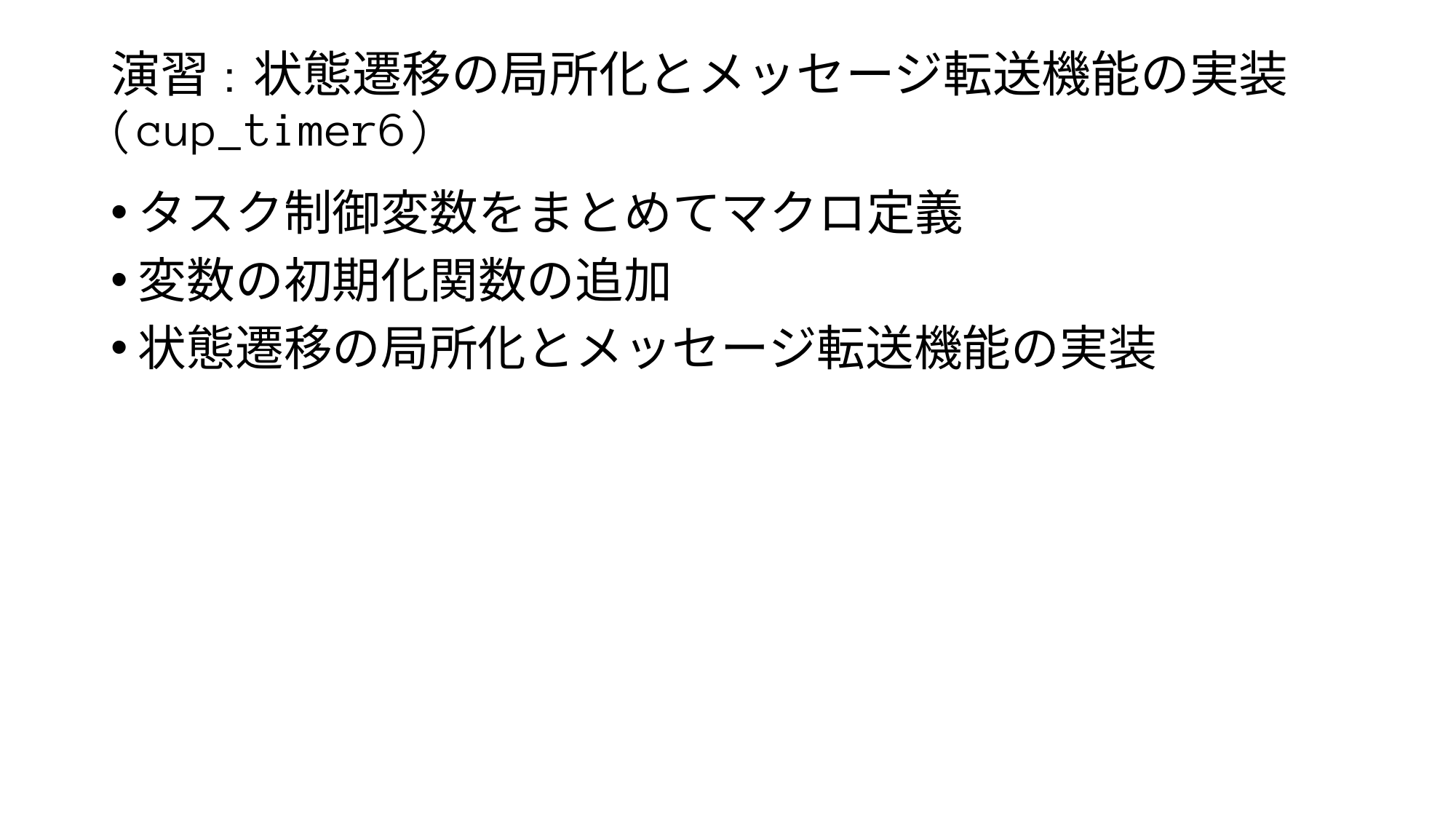

# 演習:状態遷移の局所化とメッセージ転送機能の実装(cup_timer6)
タスク制御変数をまとめてマクロ定義
変数の初期化関数の追加
状態遷移の局所化とメッセージ転送機能の実装